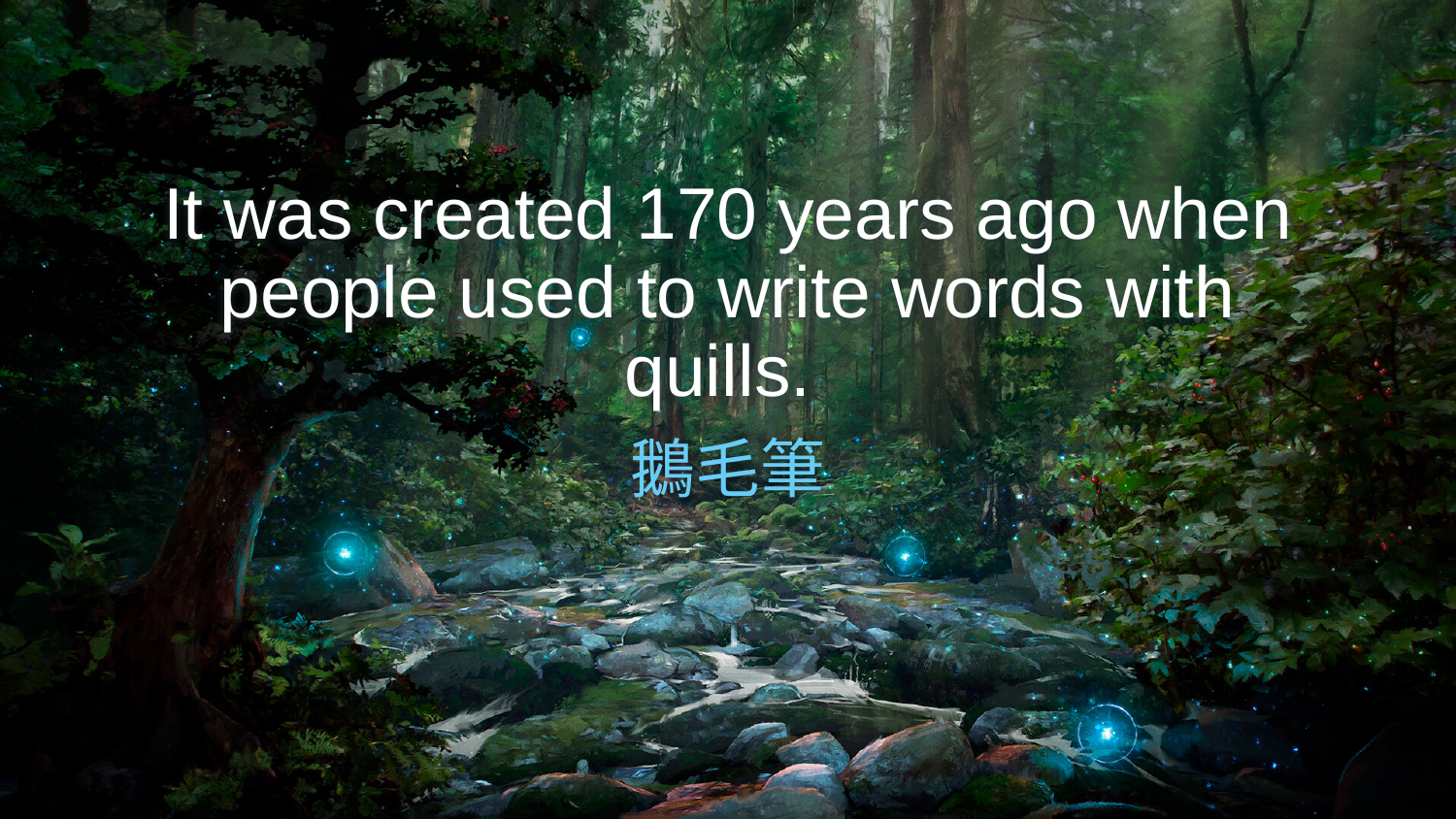

# It was created 170 years ago when people used to write words with quills.
鵝毛筆